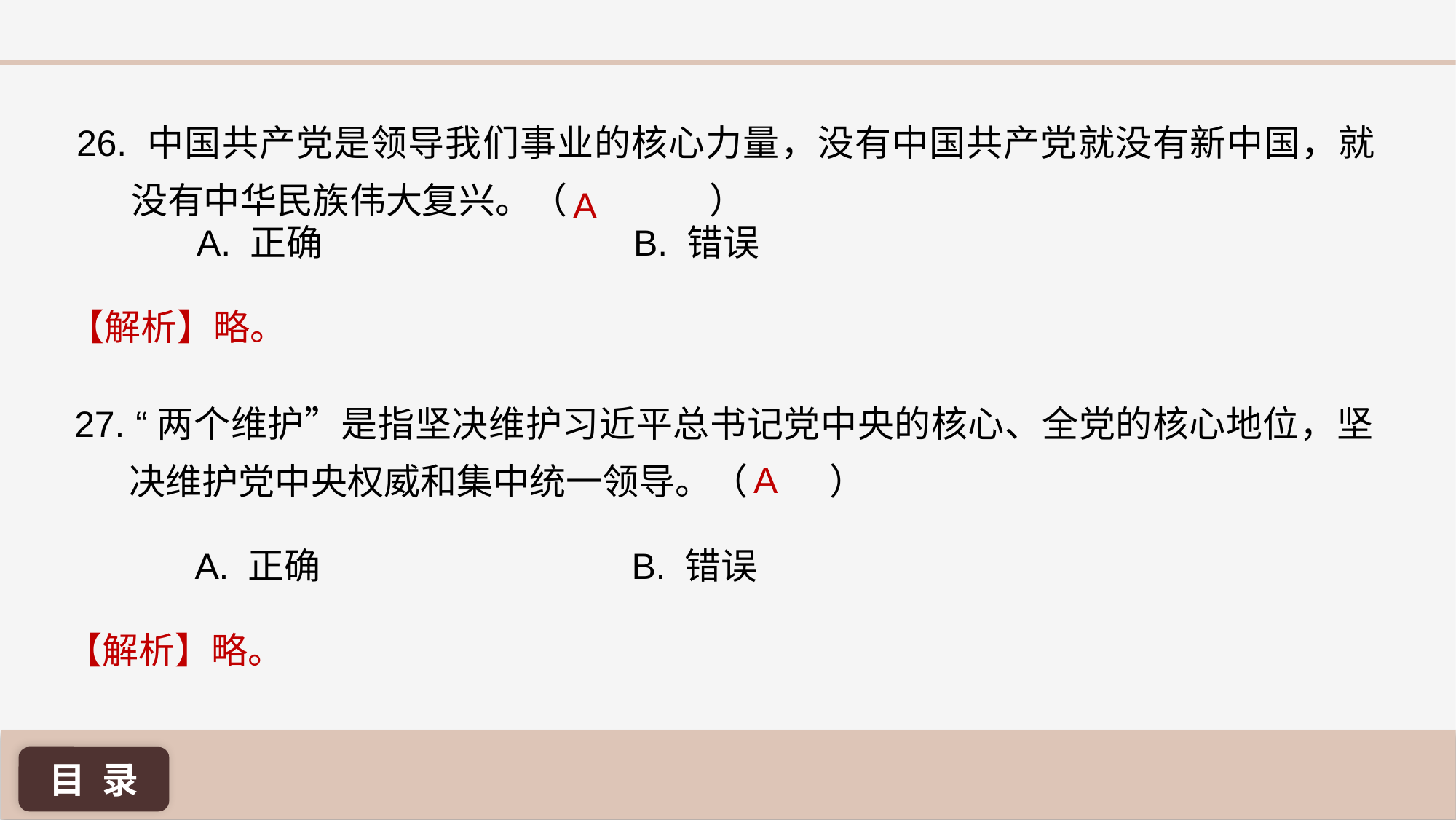

26. 中国共产党是领导我们事业的核心力量，没有中国共产党就没有新中国，就没有中华民族伟大复兴。（	    ）
A
A. 正确 			B. 错误
【解析】略。
27. “两个维护”是指坚决维护习近平总书记党中央的核心、全党的核心地位，坚决维护党中央权威和集中统一领导。（          ）
A
A. 正确 			B. 错误
【解析】略。